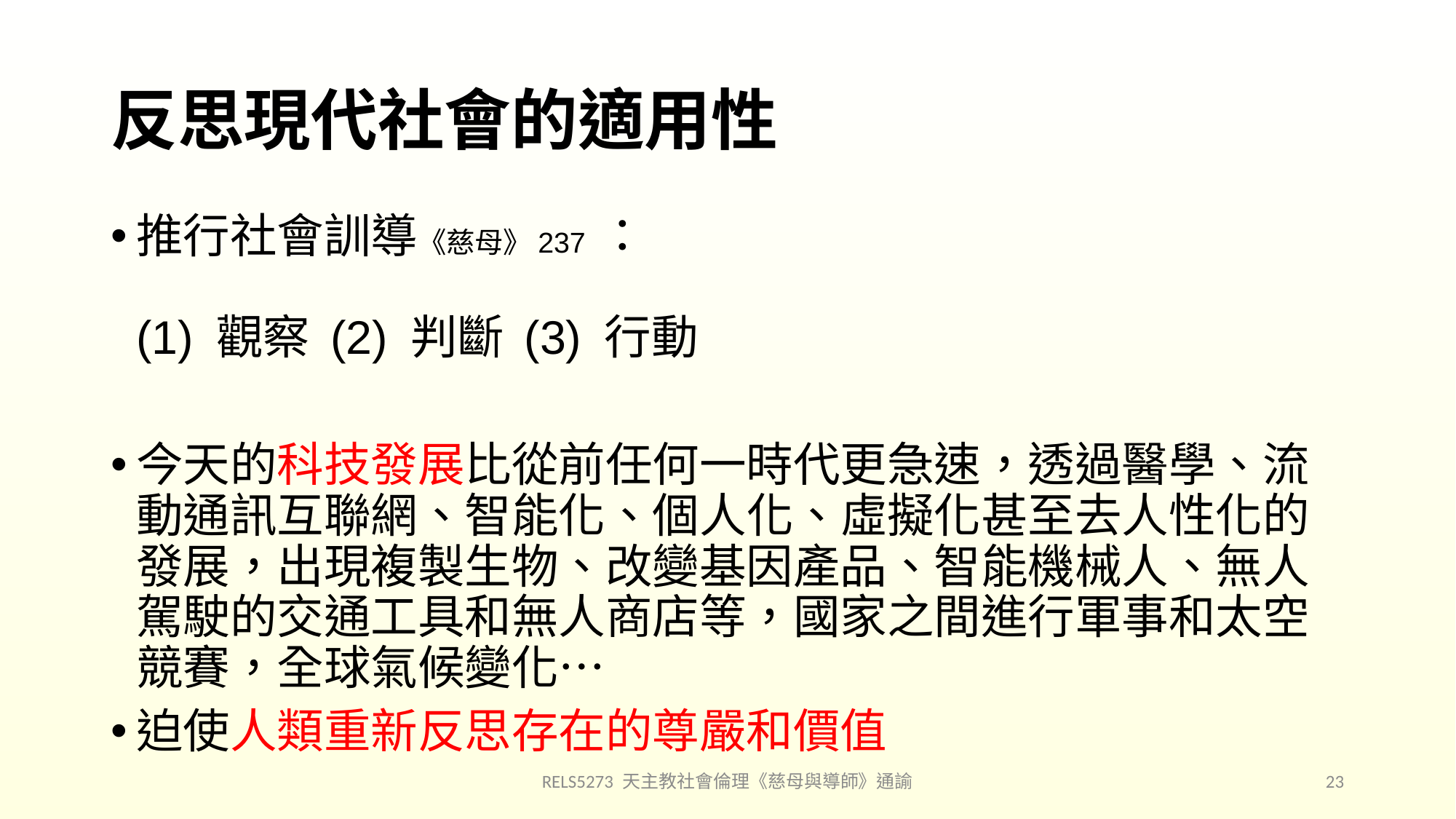

# 反思現代社會的適用性
推行社會訓導《慈母》237 ：
(1) 觀察 (2) 判斷 (3) 行動

今天的科技發展比從前任何一時代更急速，透過醫學、流動通訊互聯網、智能化、個人化、虛擬化甚至去人性化的發展，出現複製生物、改變基因產品、智能機械人、無人駕駛的交通工具和無人商店等，國家之間進行軍事和太空競賽，全球氣候變化…
迫使人類重新反思存在的尊嚴和價值

RELS5273 天主教社會倫理《慈母與導師》通諭
23